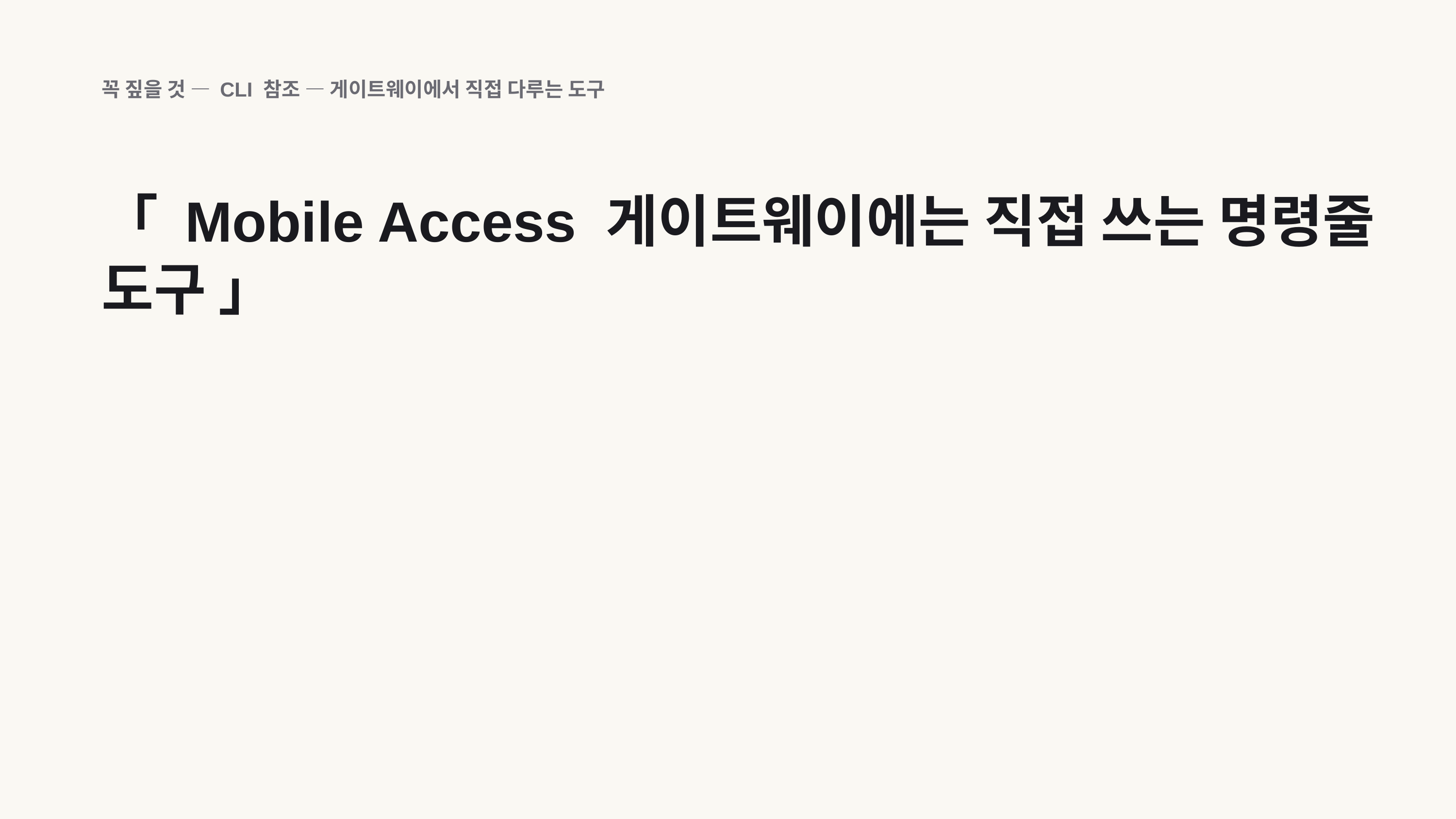

꼭 짚을 것 — CLI 참조 — 게이트웨이에서 직접 다루는 도구
「 Mobile Access 게이트웨이에는 직접 쓰는 명령줄 도구 」